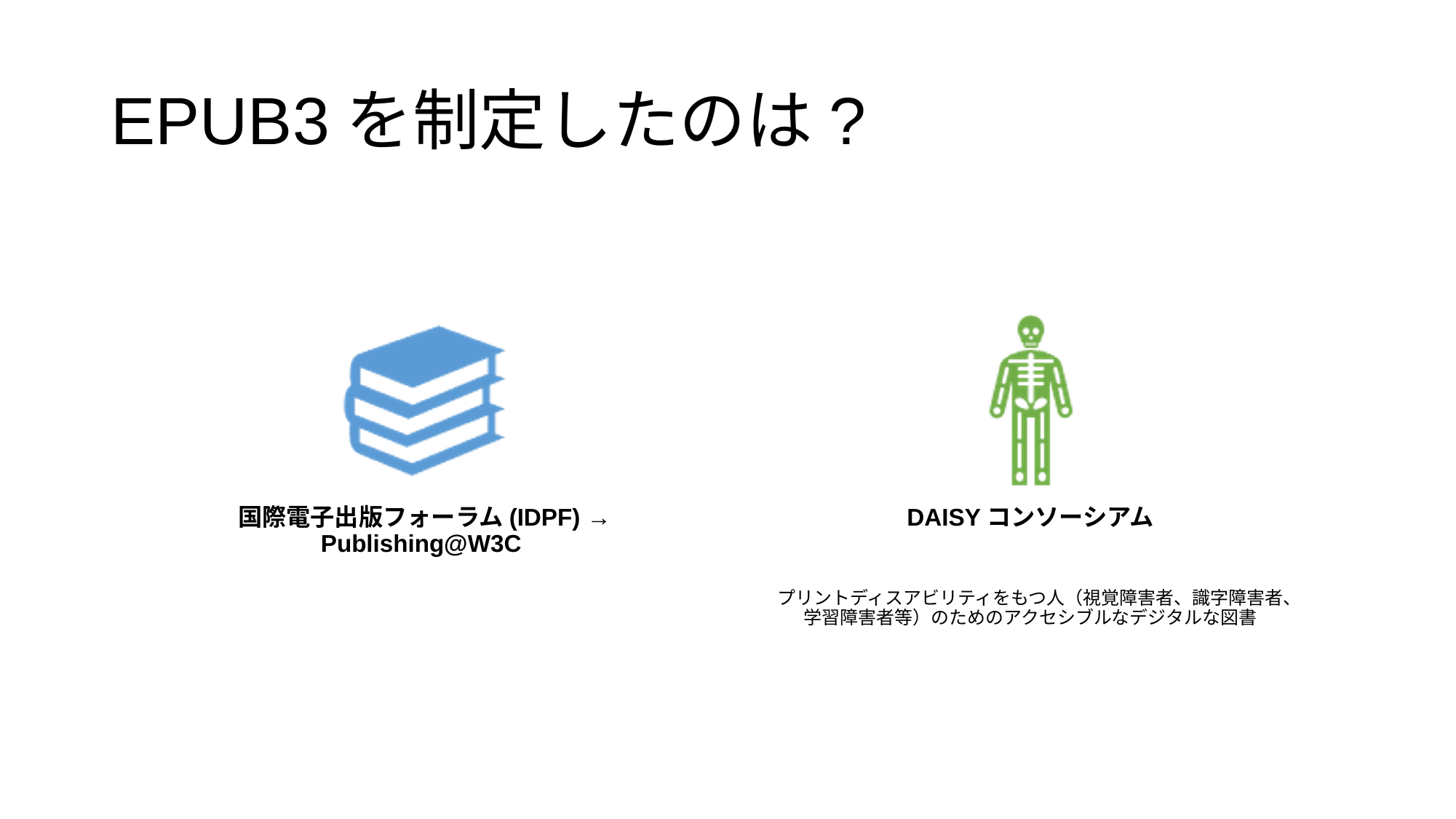

# EPUB3を制定したのは?
国際電子出版フォーラム(IDPF) → Publishing@W3C
DAISYコンソーシアム
プリントディスアビリティをもつ人（視覚障害者、識字障害者、学習障害者等）のためのアクセシブルなデジタルな図書